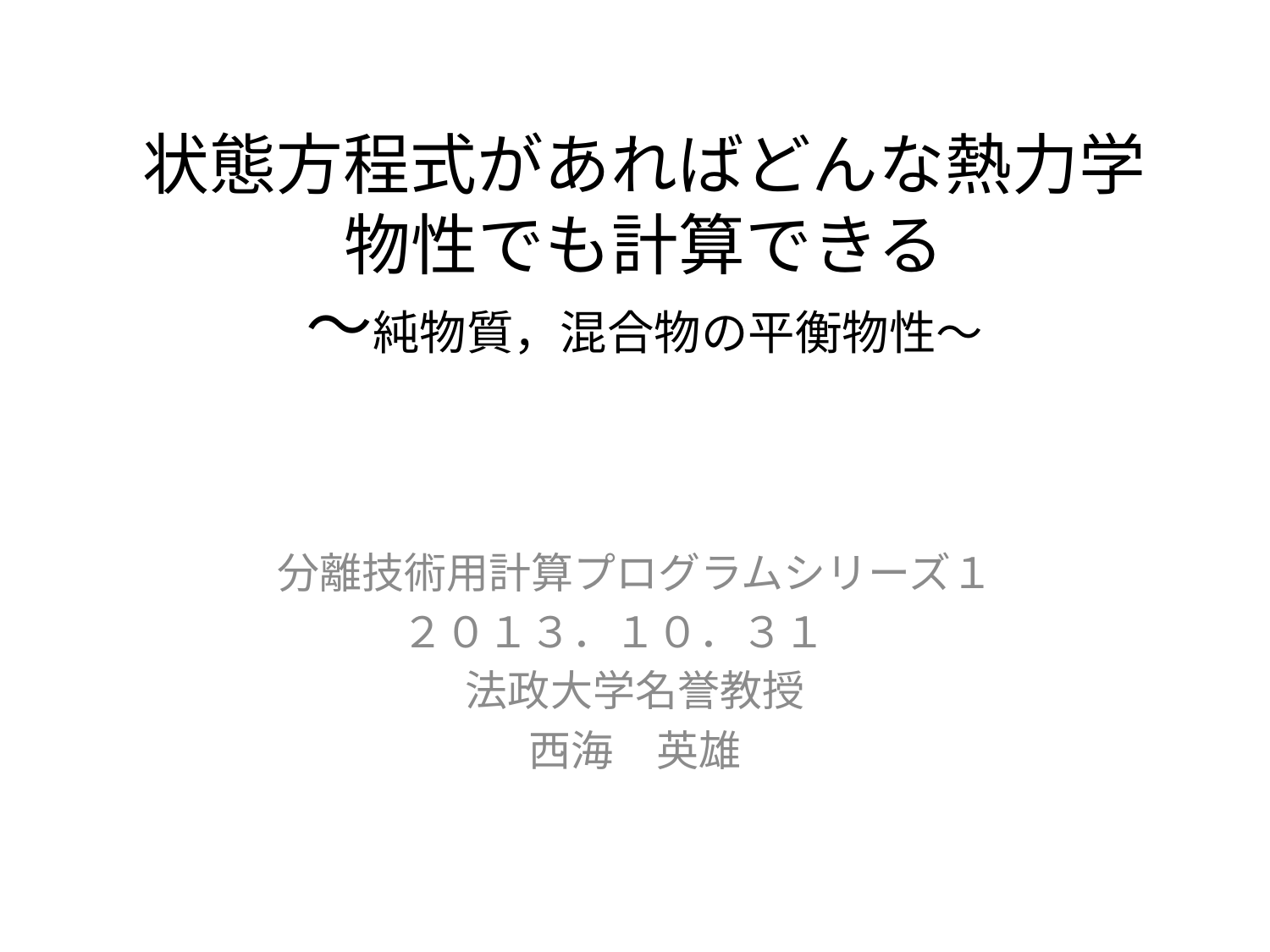

# 状態方程式があればどんな熱力学物性でも計算できる ～純物質，混合物の平衡物性～
分離技術用計算プログラムシリーズ１
２０１３．１０．３１
法政大学名誉教授
西海　英雄